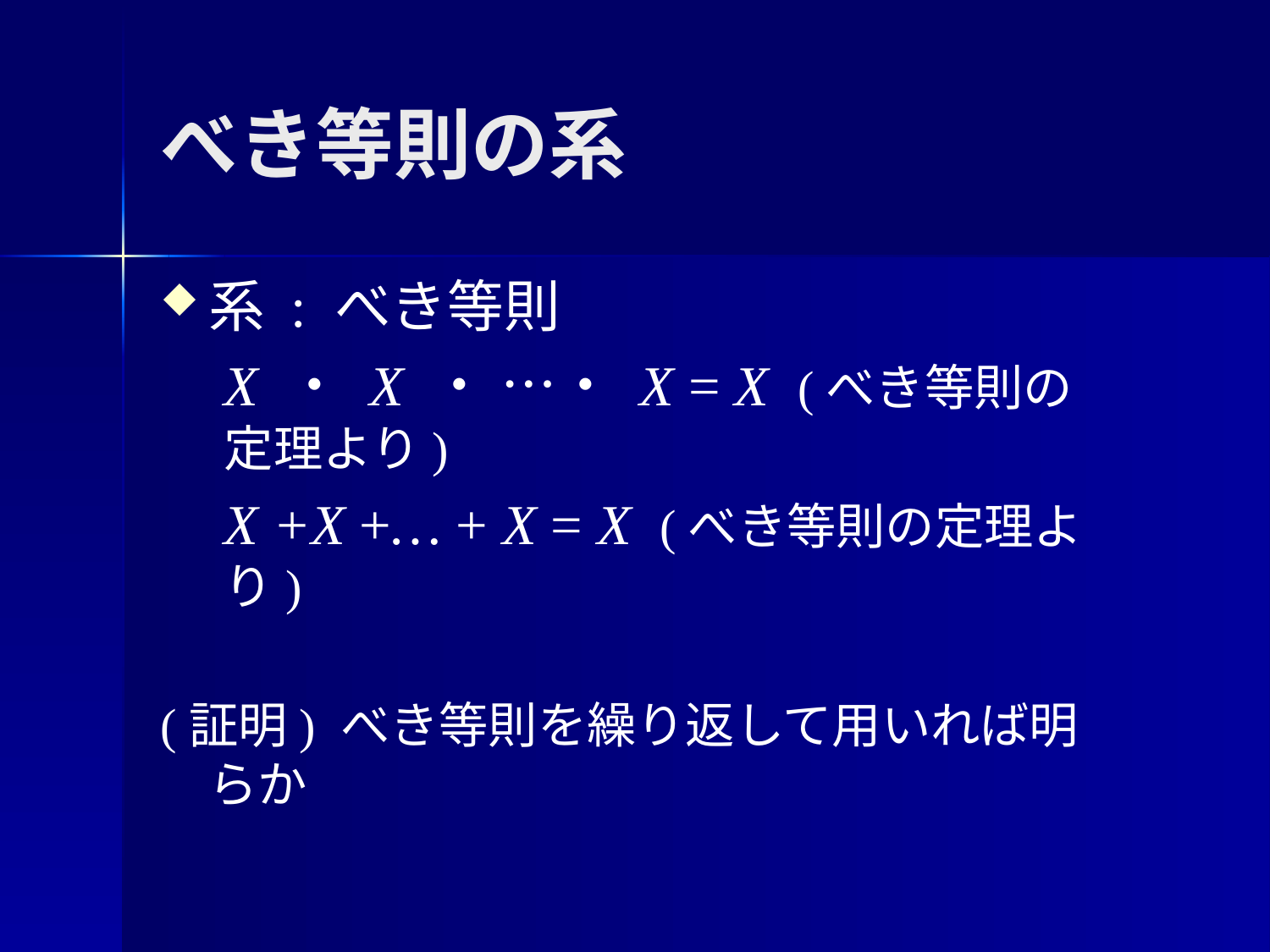

# べき等則の系
系 : べき等則
X ・ X ・ …・ X = X  (べき等則の定理より)
X +X +… + X = X  (べき等則の定理より)

(証明) べき等則を繰り返して用いれば明らか